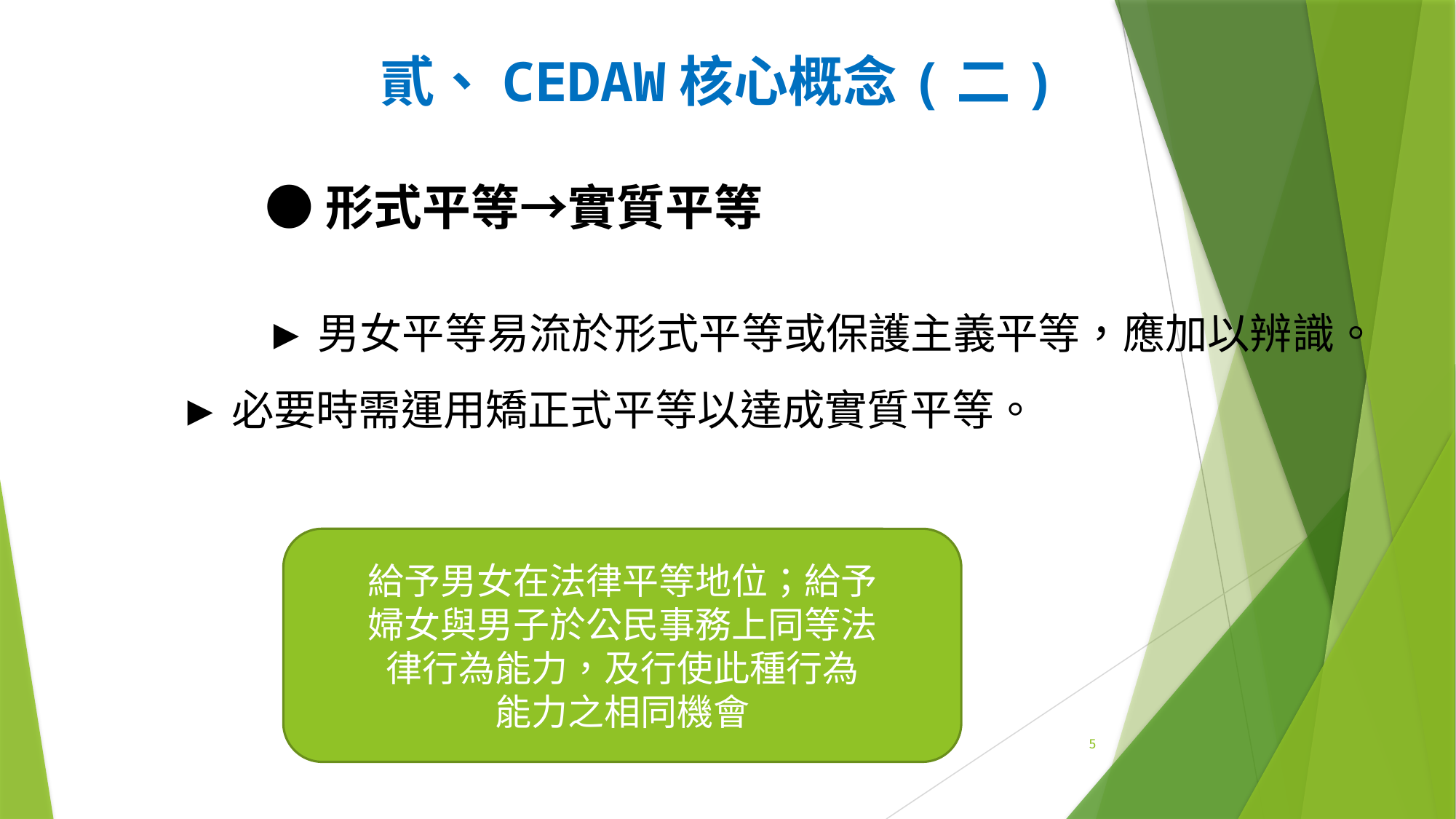

貳、CEDAW核心概念(二)
●形式平等→實質平等

►男女平等易流於形式平等或保護主義平等，應加以辨識。
►必要時需運用矯正式平等以達成實質平等。
給予男女在法律平等地位；給予
婦女與男子於公民事務上同等法
律行為能力，及行使此種行為
能力之相同機會
5